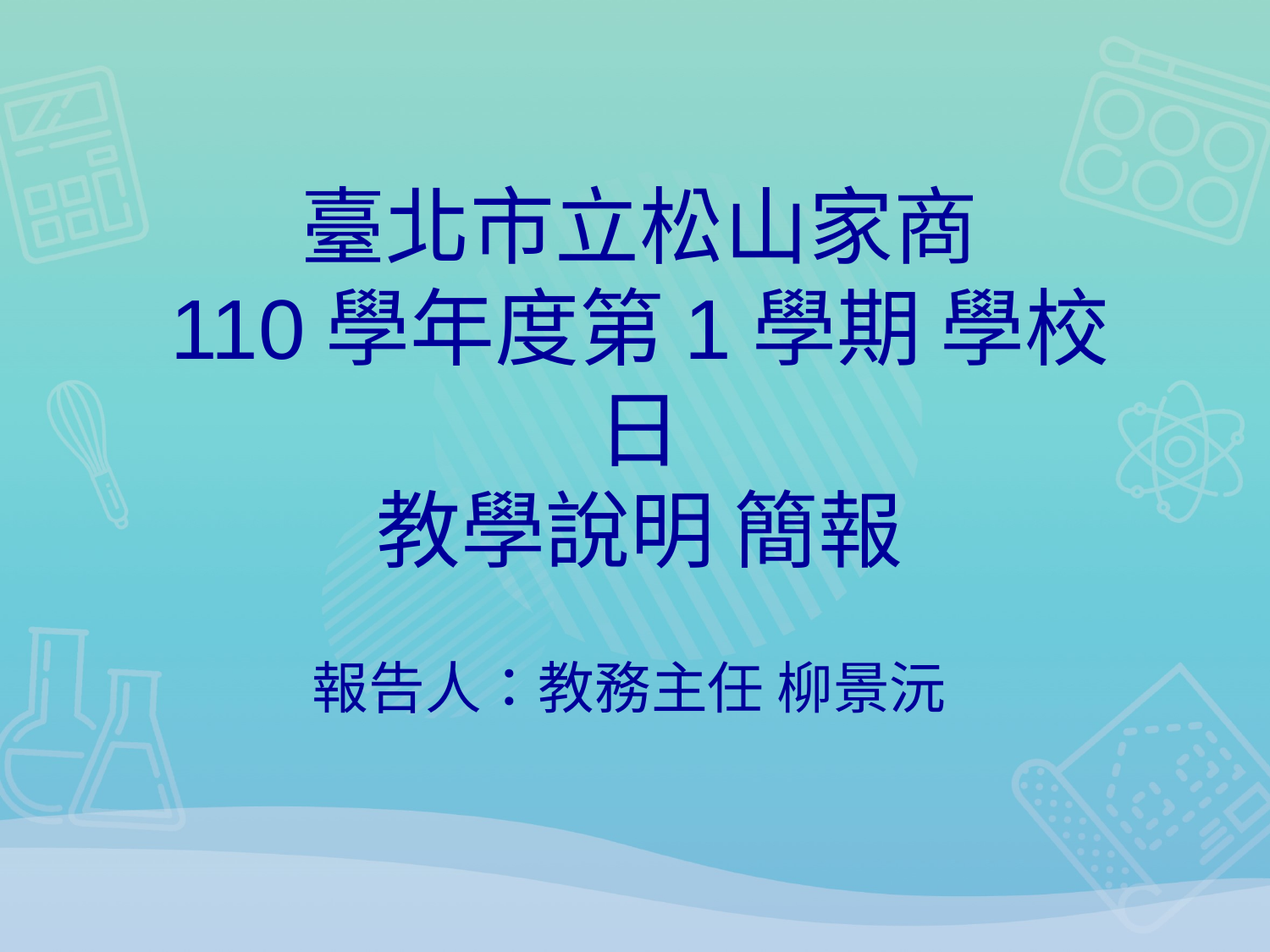

# 臺北市立松山家商 110學年度第1學期 學校日 教學說明 簡報
報告人：教務主任 柳景沅